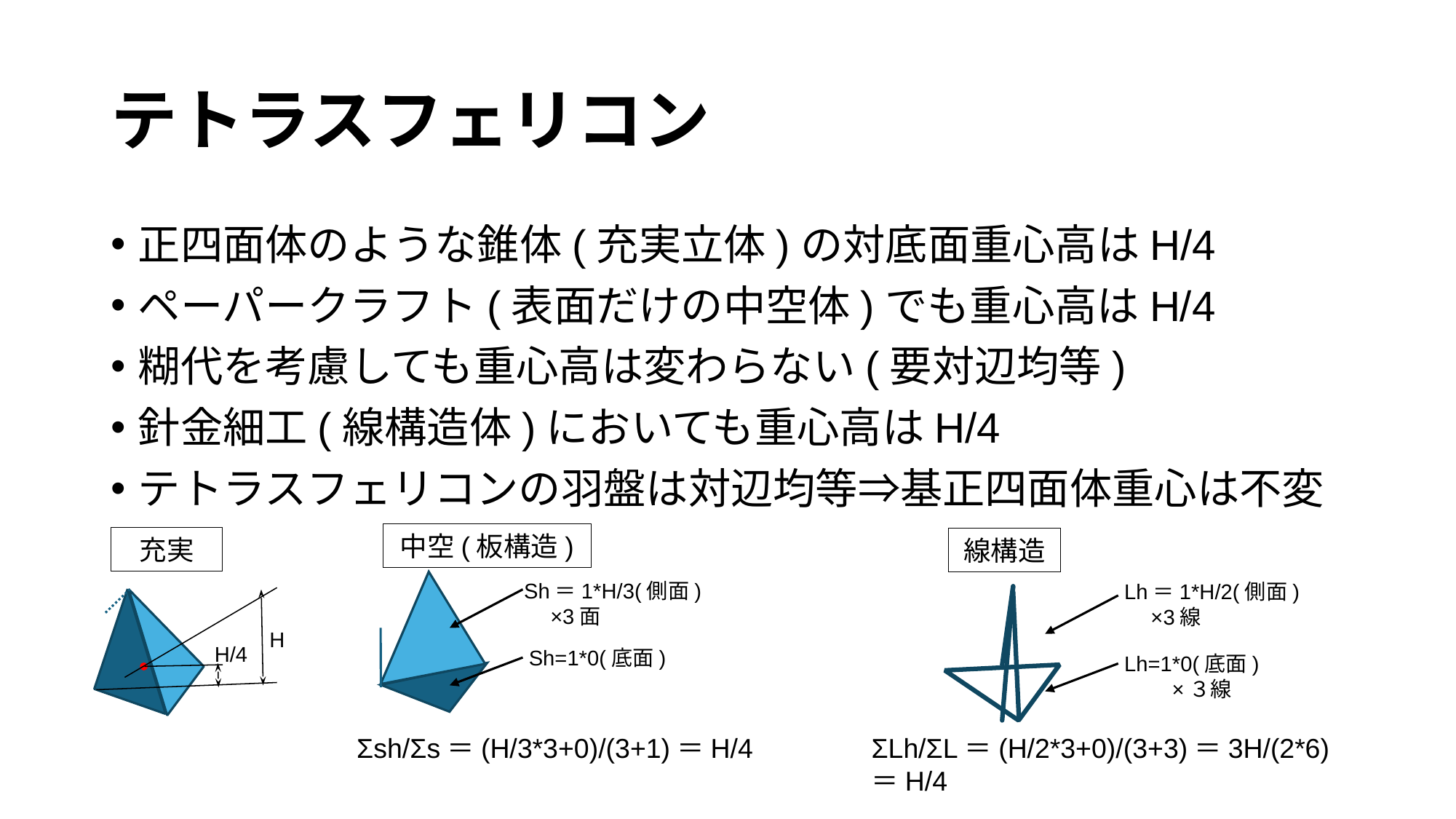

# テトラスフェリコン
正四面体のような錐体(充実立体)の対底面重心高はH/4
ペーパークラフト(表面だけの中空体)でも重心高はH/4
糊代を考慮しても重心高は変わらない(要対辺均等)
針金細工(線構造体)においても重心高はH/4
テトラスフェリコンの羽盤は対辺均等⇒基正四面体重心は不変

中空(板構造)
充実
線構造

Sh＝1*H/3(側面)
　×3面
Lh＝1*H/2(側面)
　×3線

H
H/4
Sh=1*0(底面)
Lh=1*0(底面)
　　×３線

Σsh/Σs＝(H/3*3+0)/(3+1)＝H/4
ΣLh/ΣL＝(H/2*3+0)/(3+3)＝3H/(2*6)
＝H/4